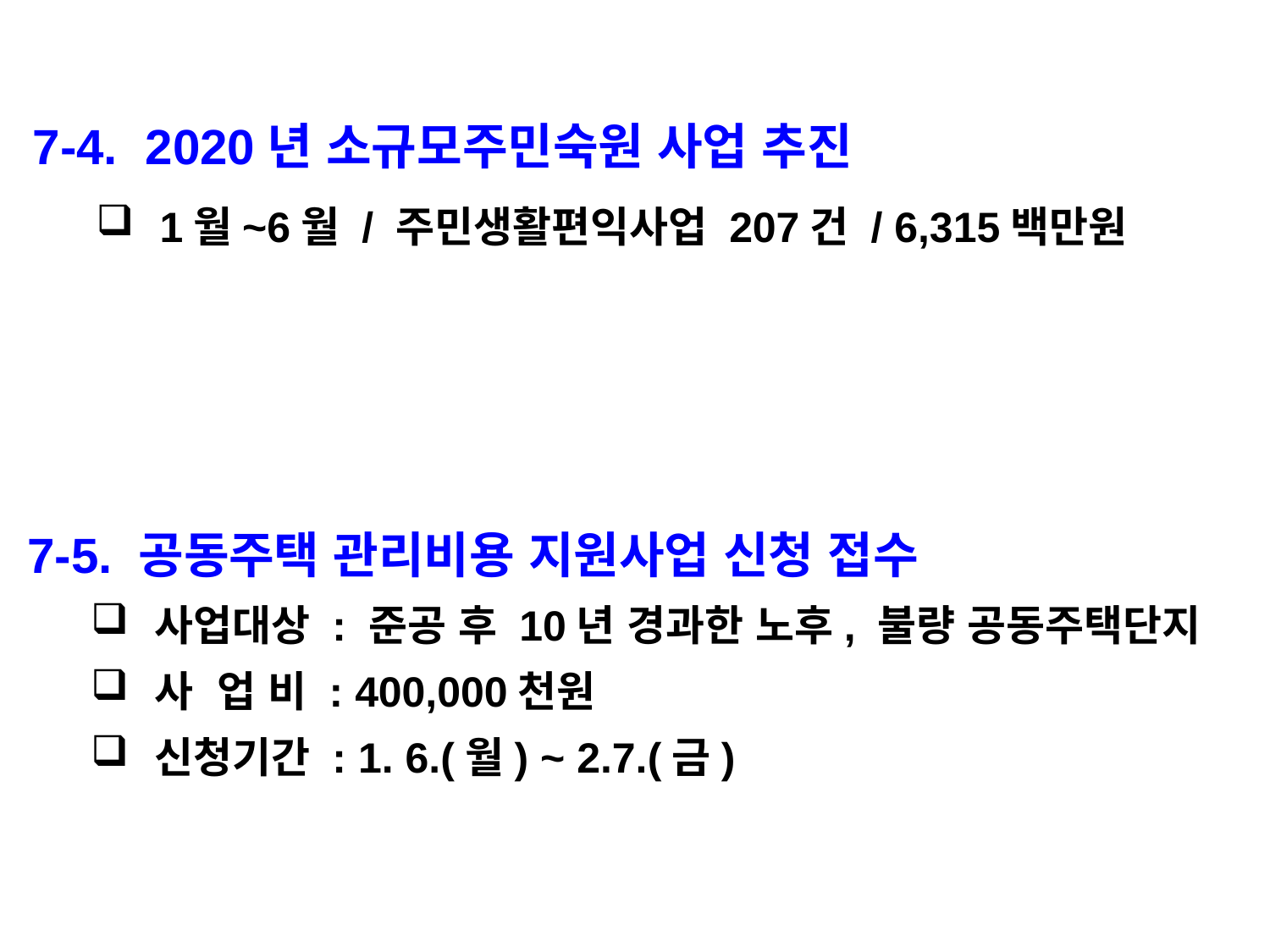

7-4.  2020년 소규모주민숙원 사업 추진
1월~6월 / 주민생활편익사업 207건 / 6,315백만원
7-5. 공동주택 관리비용 지원사업 신청 접수
사업대상 : 준공 후 10년 경과한 노후, 불량 공동주택단지
사  업 비 : 400,000천원
신청기간 : 1. 6.(월) ~ 2.7.(금)